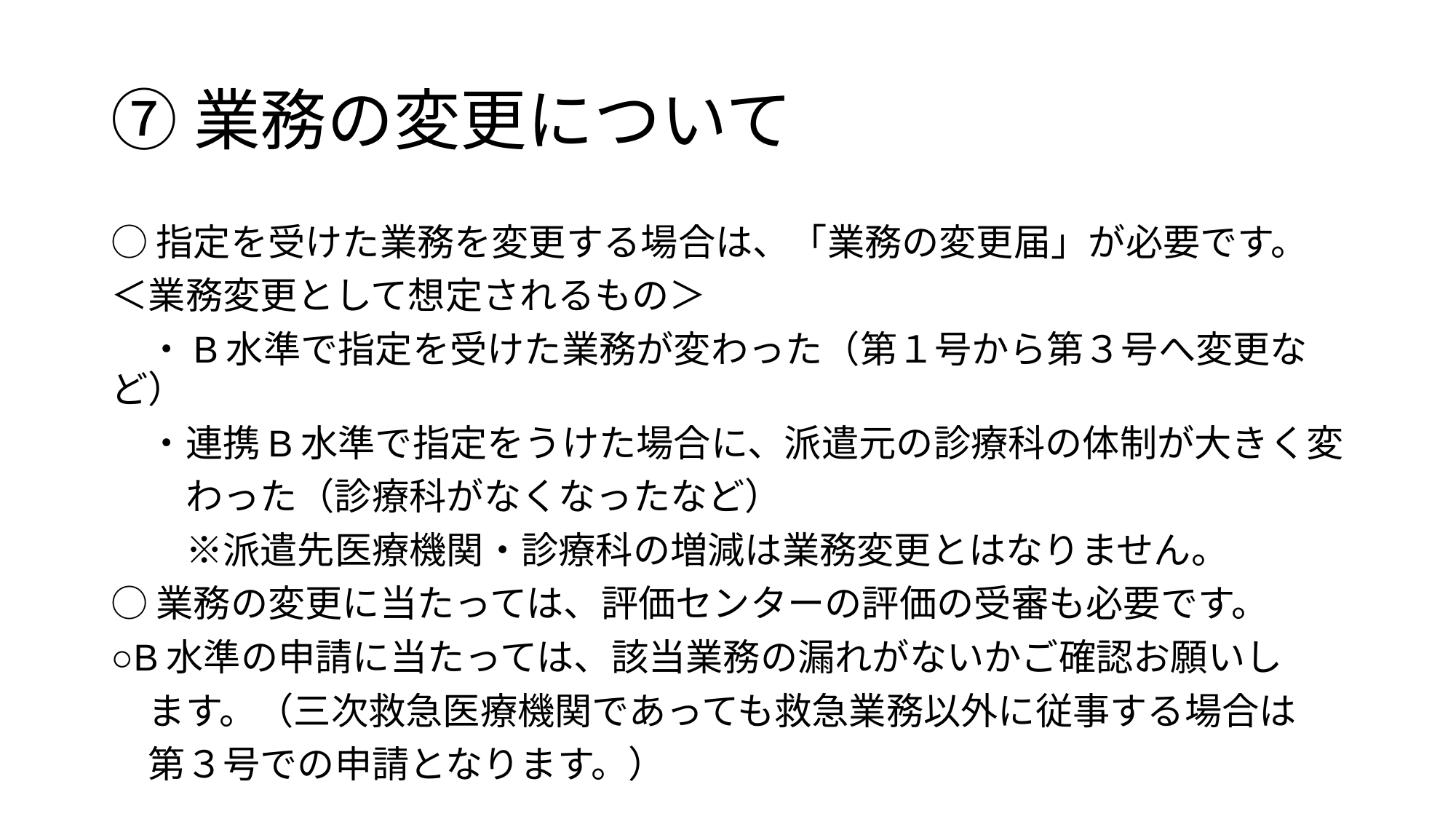

# ⑦業務の変更について
○指定を受けた業務を変更する場合は、「業務の変更届」が必要です。
＜業務変更として想定されるもの＞
　・B水準で指定を受けた業務が変わった（第１号から第３号へ変更など）
　・連携B水準で指定をうけた場合に、派遣元の診療科の体制が大きく変
　　わった（診療科がなくなったなど）
　　※派遣先医療機関・診療科の増減は業務変更とはなりません。
○業務の変更に当たっては、評価センターの評価の受審も必要です。
○B水準の申請に当たっては、該当業務の漏れがないかご確認お願いし
　ます。（三次救急医療機関であっても救急業務以外に従事する場合は
　第３号での申請となります。）